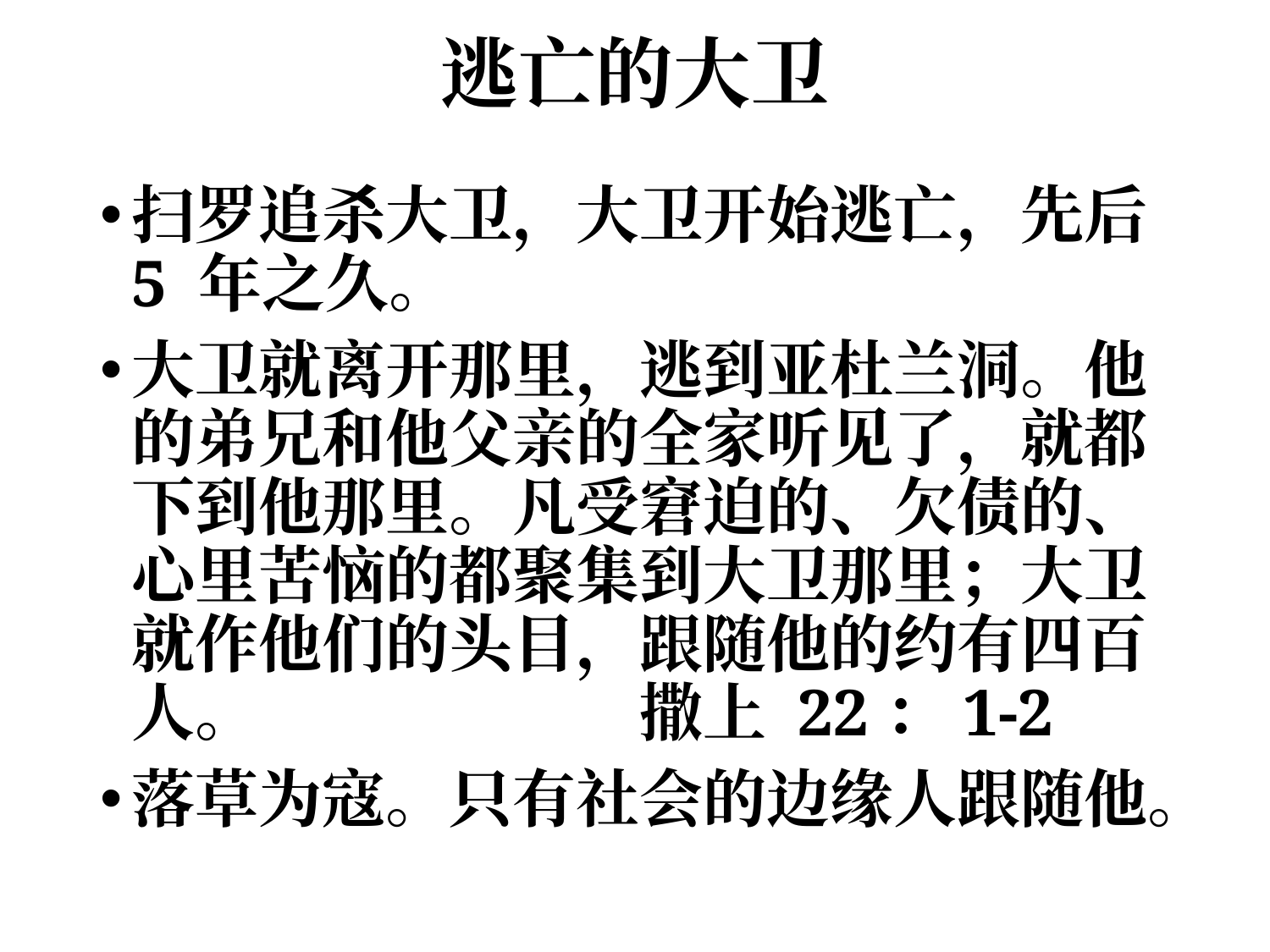

# 逃亡的大卫
扫罗追杀大卫，大卫开始逃亡，先后 5 年之久。
大卫就离开那里，逃到亚杜兰洞。他的弟兄和他父亲的全家听见了，就都下到他那里。凡受窘迫的、欠债的、心里苦恼的都聚集到大卫那里；大卫就作他们的头目，跟随他的约有四百人。 			撒上 22：1-2
落草为寇。只有社会的边缘人跟随他。